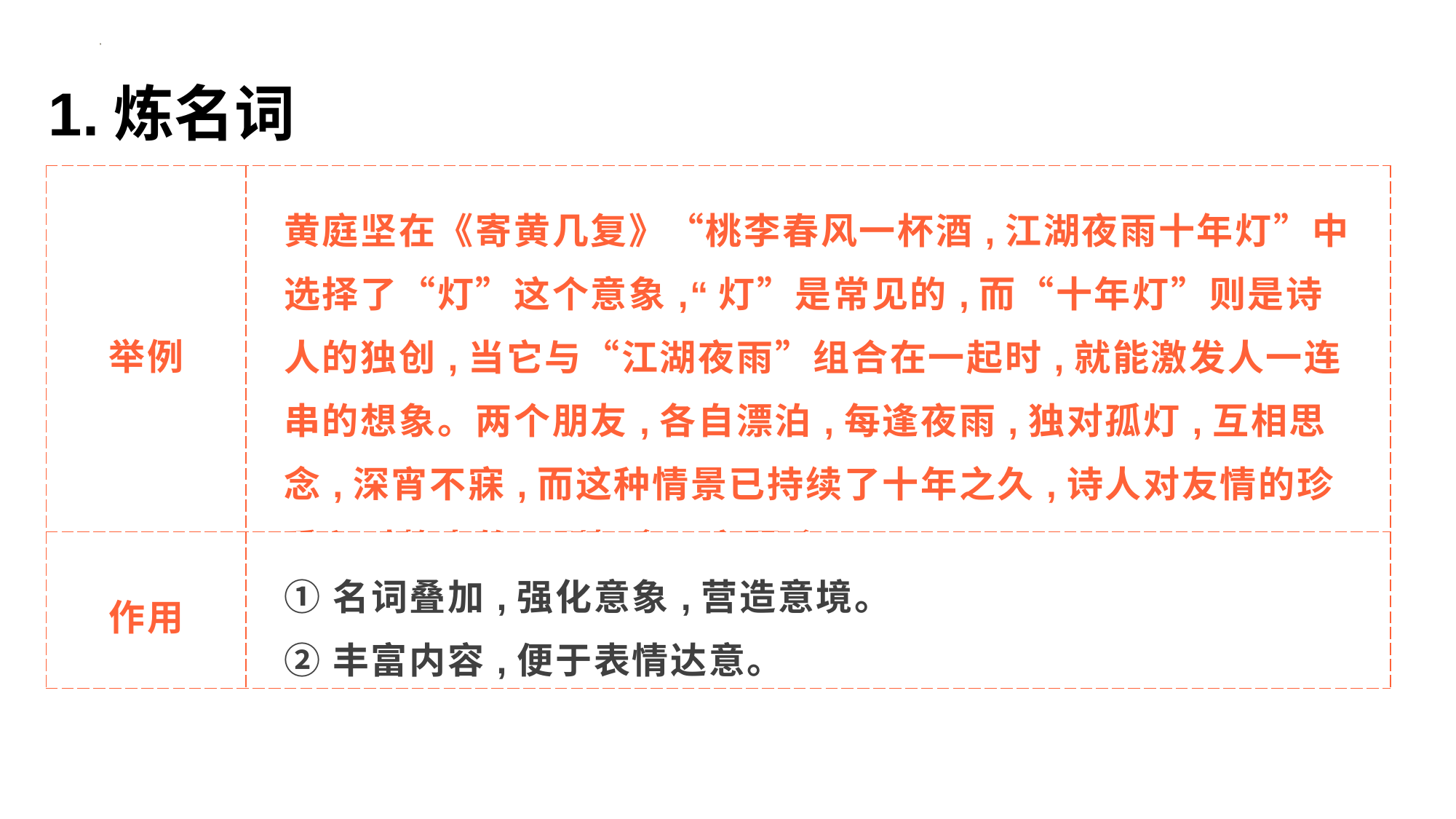

1.炼名词
| 举例 | 黄庭坚在《寄黄几复》“桃李春风一杯酒,江湖夜雨十年灯”中选择了“灯”这个意象,“灯”是常见的,而“十年灯”则是诗人的独创,当它与“江湖夜雨”组合在一起时,就能激发人一连串的想象。两个朋友,各自漂泊,每逢夜雨,独对孤灯,互相思念,深宵不寐,而这种情景已持续了十年之久,诗人对友情的珍重和对故人的强烈怀念不言而喻。 |
| --- | --- |
| 作用 | ①名词叠加,强化意象,营造意境。 ②丰富内容,便于表情达意。 |